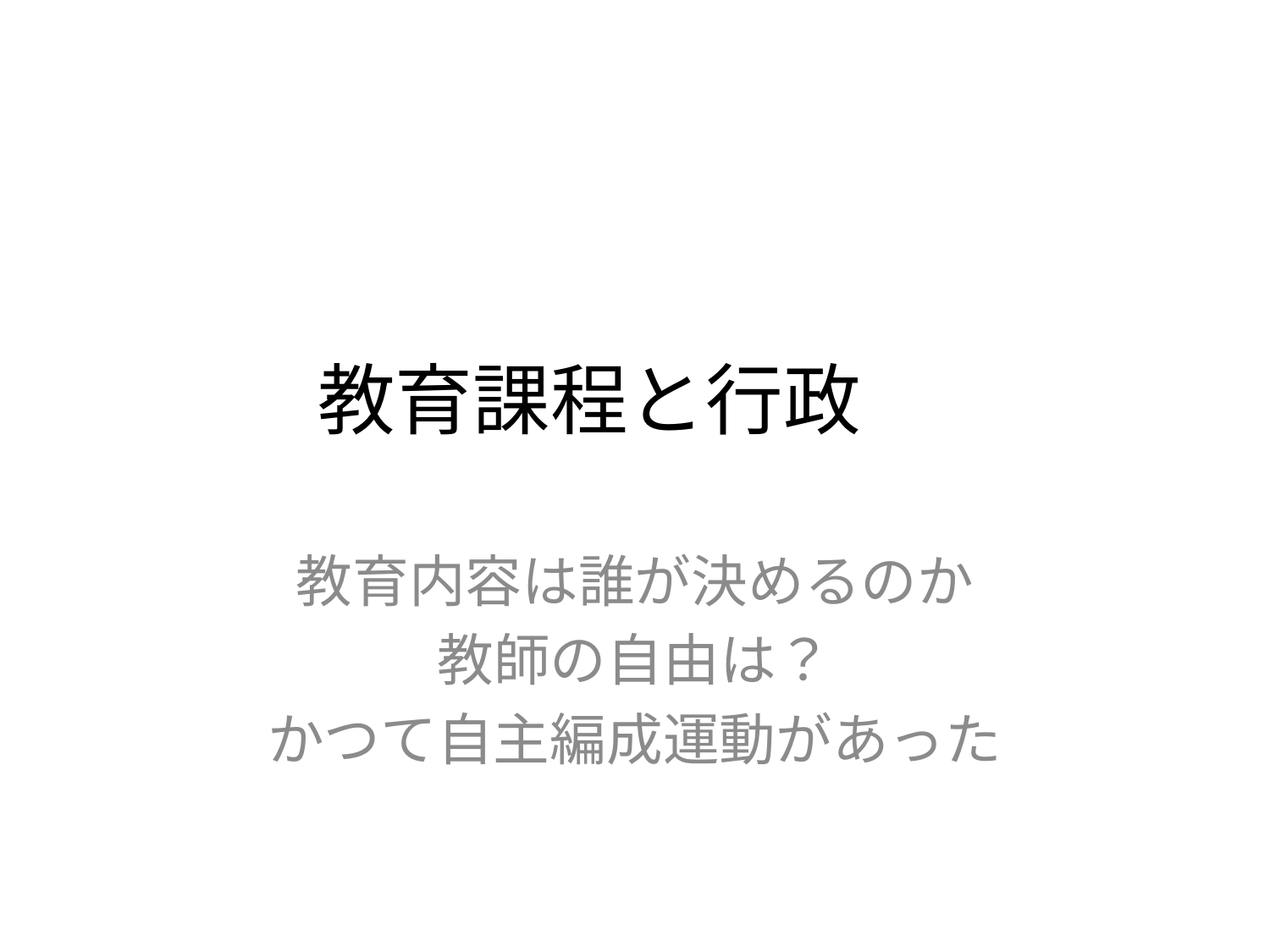

# 教育課程と行政
教育内容は誰が決めるのか
教師の自由は？
かつて自主編成運動があった